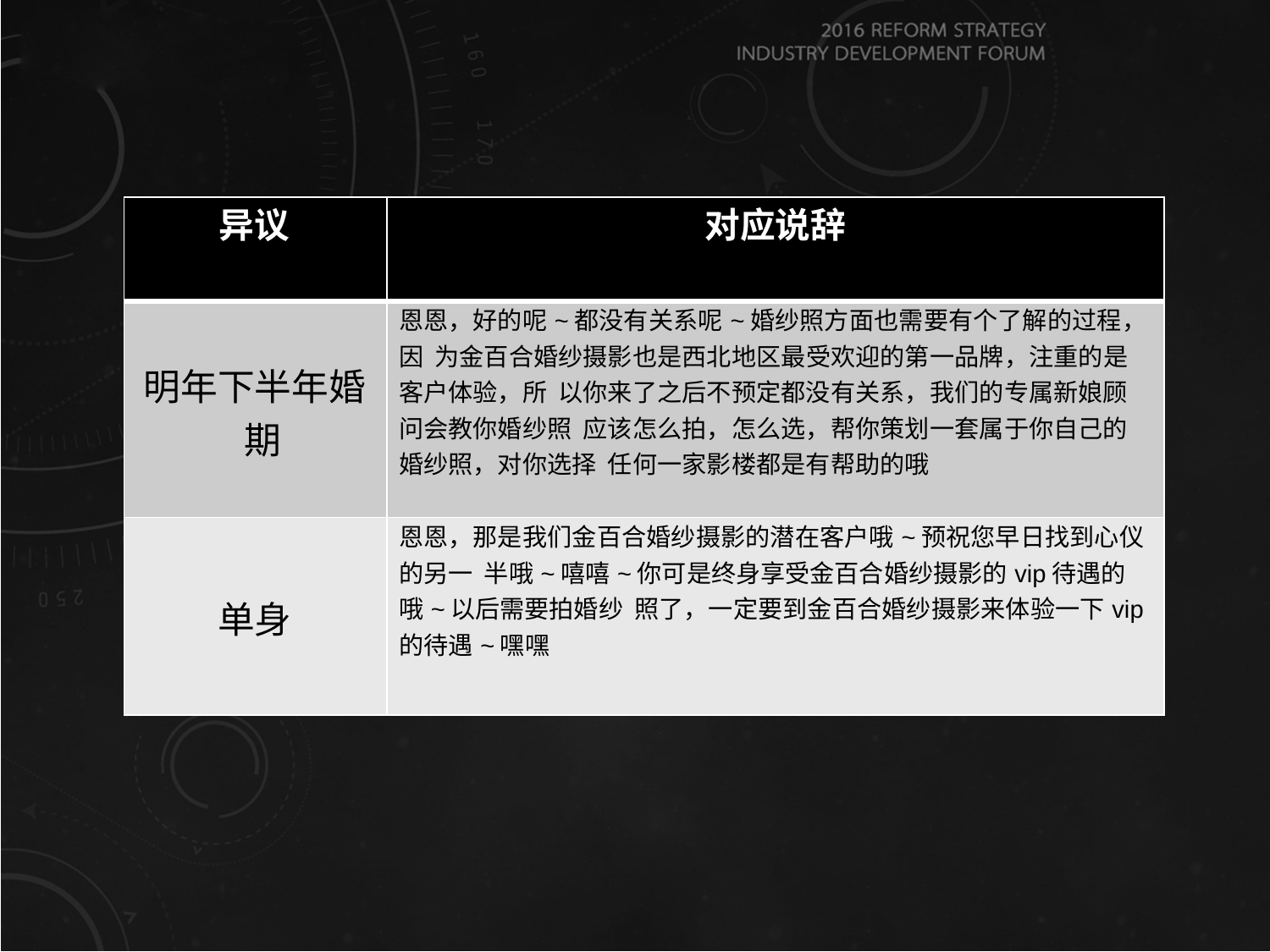

| 异议 | 对应说辞 |
| --- | --- |
| 明年下半年婚 期 | 恩恩，好的呢~都没有关系呢~婚纱照方面也需要有个了解的过程，因 为金百合婚纱摄影也是西北地区最受欢迎的第一品牌，注重的是客户体验，所 以你来了之后不预定都没有关系，我们的专属新娘顾问会教你婚纱照 应该怎么拍，怎么选，帮你策划一套属于你自己的婚纱照，对你选择 任何一家影楼都是有帮助的哦 |
| 单身 | 恩恩，那是我们金百合婚纱摄影的潜在客户哦~预祝您早日找到心仪的另一 半哦~嘻嘻~你可是终身享受金百合婚纱摄影的vip待遇的哦~以后需要拍婚纱 照了，一定要到金百合婚纱摄影来体验一下vip的待遇~嘿嘿 |